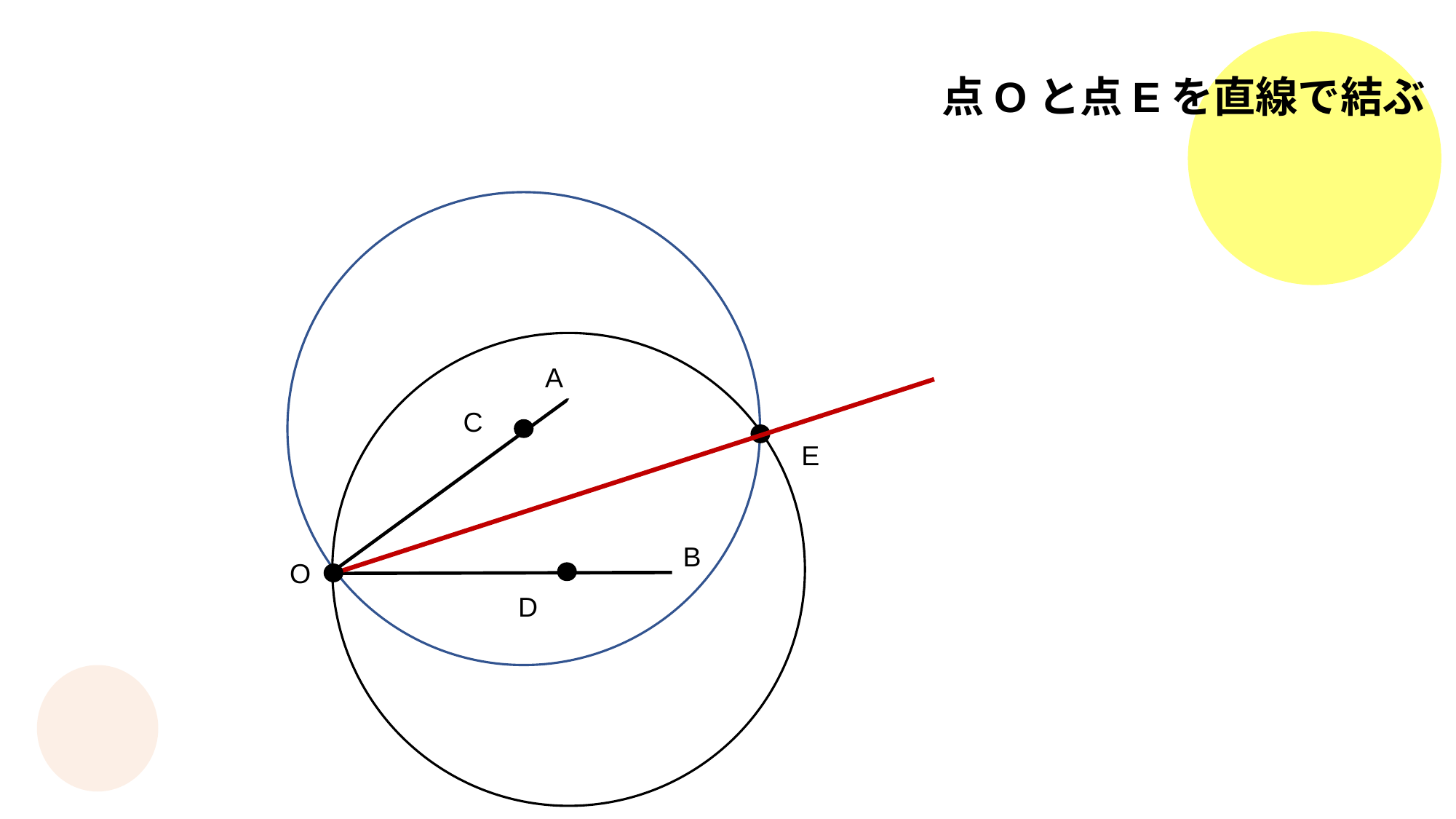

点Oと点Eを直線で結ぶ

A

B
O
C

E

D